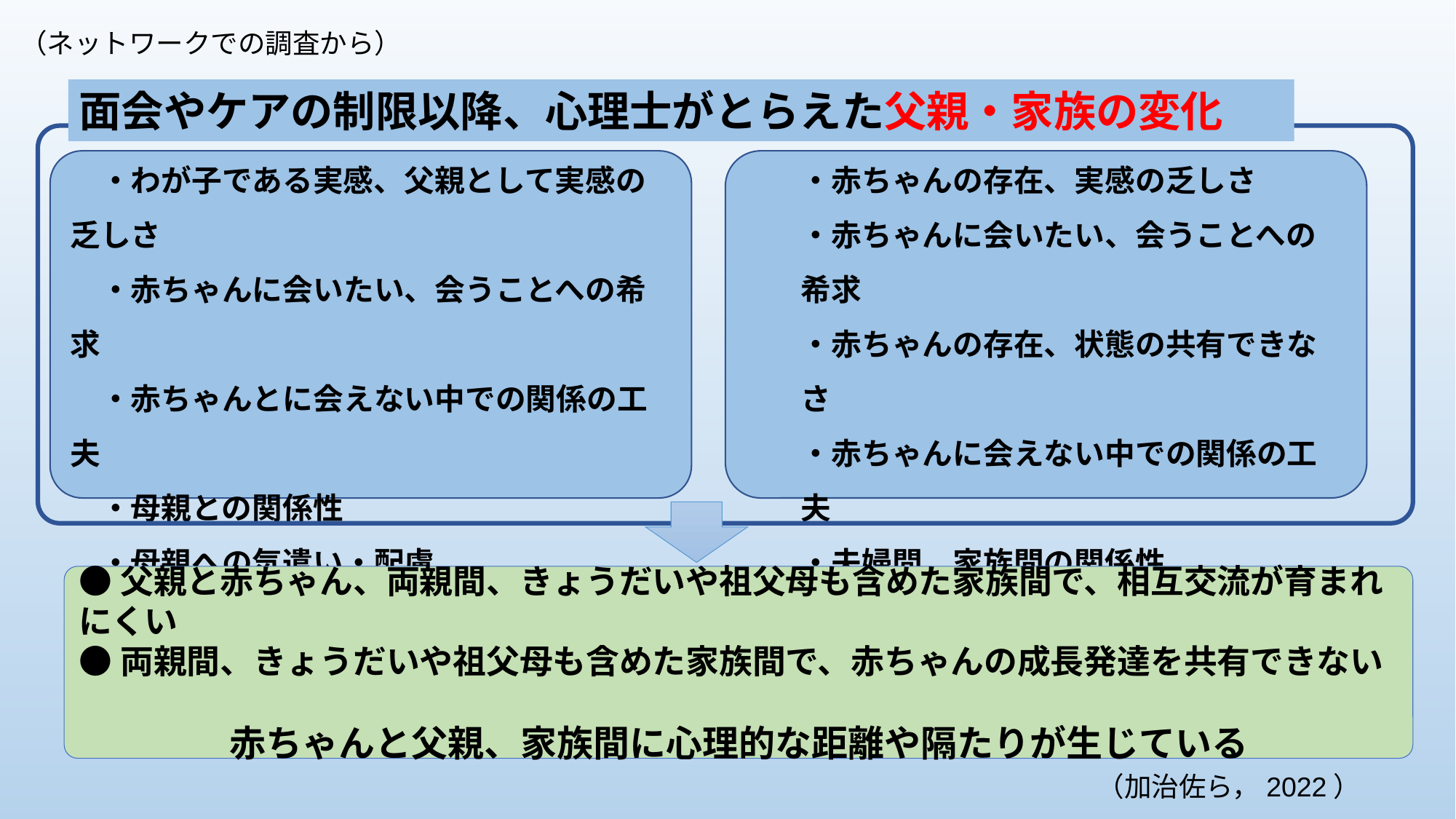

（ネットワークでの調査から）
面会やケアの制限以降、心理士がとらえた父親・家族の変化

！家族全体の印象の変化！
・赤ちゃんの存在、実感の乏しさ
・赤ちゃんに会いたい、会うことへの希求
・赤ちゃんの存在、状態の共有できなさ
・赤ちゃんに会えない中での関係の工夫
・夫婦間、家族間の関係性
！父親の印象の変化！
　・わが子である実感、父親として実感の乏しさ
　・赤ちゃんに会いたい、会うことへの希求
　・赤ちゃんとに会えない中での関係の工夫
　・母親との関係性
　・母親への気遣い・配慮

●父親と赤ちゃん、両親間、きょうだいや祖父母も含めた家族間で、相互交流が育まれにくい
●両親間、きょうだいや祖父母も含めた家族間で、赤ちゃんの成長発達を共有できない

赤ちゃんと父親、家族間に心理的な距離や隔たりが生じている
（加治佐ら，2022）